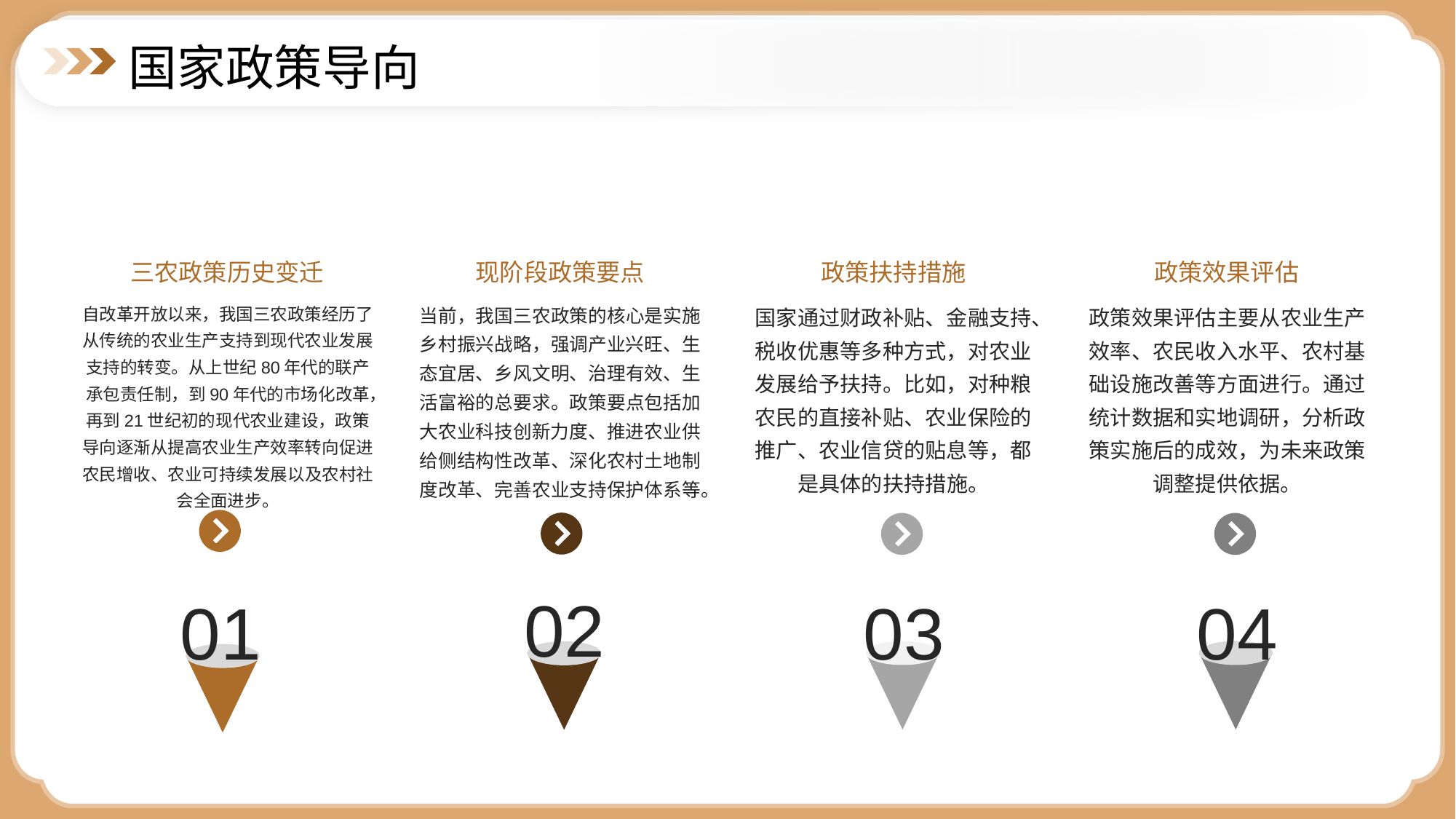

国家政策导向

三农政策历史变迁
现阶段政策要点
政策扶持措施
政策效果评估
自改革开放以来，我国三农政策经历了从传统的农业生产支持到现代农业发展支持的转变。从上世纪80年代的联产承包责任制，到90年代的市场化改革，再到21世纪初的现代农业建设，政策导向逐渐从提高农业生产效率转向促进农民增收、农业可持续发展以及农村社会全面进步。
当前，我国三农政策的核心是实施乡村振兴战略，强调产业兴旺、生态宜居、乡风文明、治理有效、生活富裕的总要求。政策要点包括加大农业科技创新力度、推进农业供给侧结构性改革、深化农村土地制度改革、完善农业支持保护体系等。
国家通过财政补贴、金融支持、税收优惠等多种方式，对农业发展给予扶持。比如，对种粮农民的直接补贴、农业保险的推广、农业信贷的贴息等，都是具体的扶持措施。
政策效果评估主要从农业生产效率、农民收入水平、农村基础设施改善等方面进行。通过统计数据和实地调研，分析政策实施后的成效，为未来政策调整提供依据。

02
01
03
04